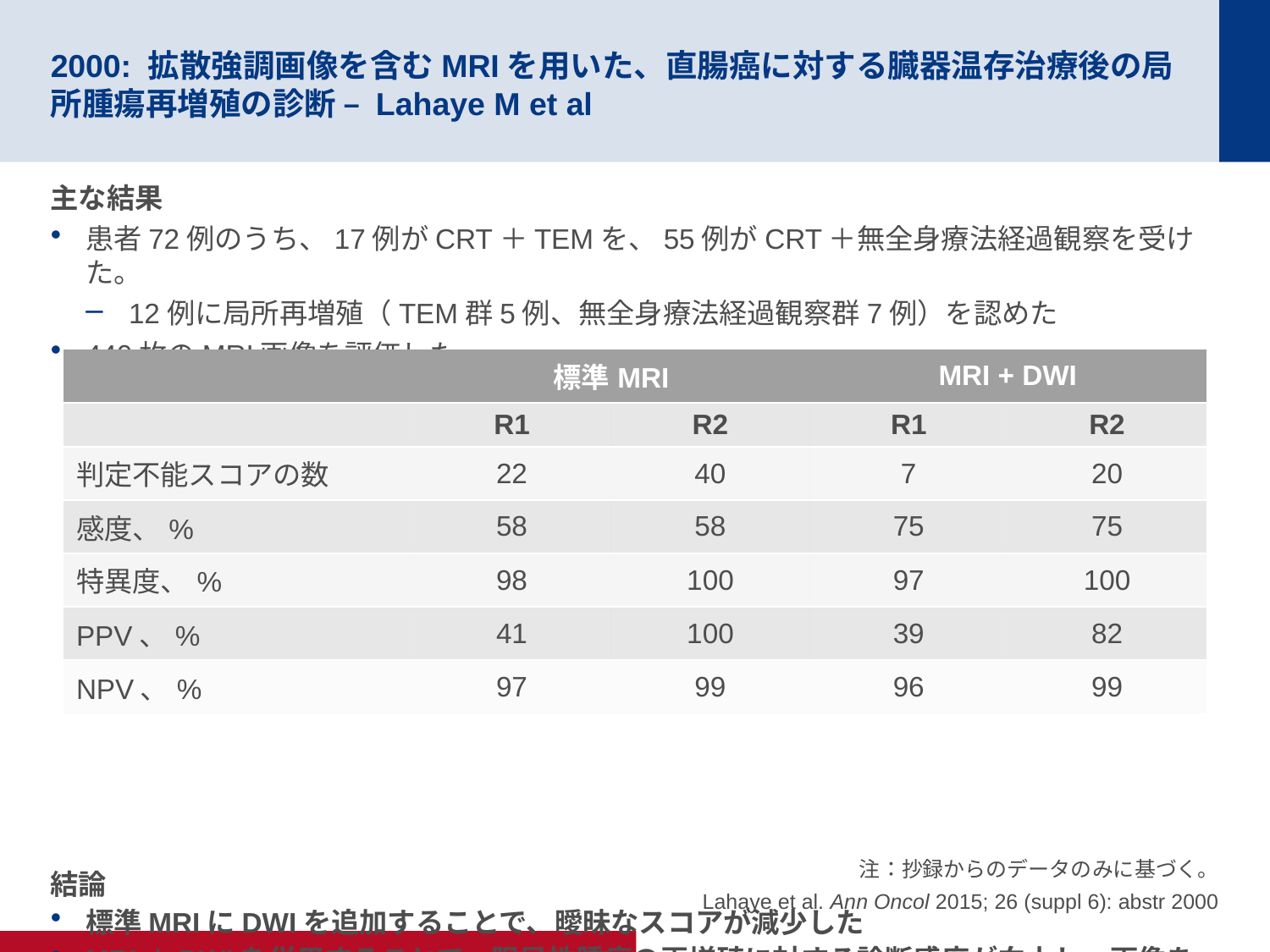

# 2000: 拡散強調画像を含むMRIを用いた、直腸癌に対する臓器温存治療後の局所腫瘍再増殖の診断 – Lahaye M et al
主な結果
患者72例のうち、17例がCRT＋TEMを、55例がCRT＋無全身療法経過観察を受けた。
12例に局所再増殖（TEM群5例、無全身療法経過観察群7例）を認めた
440枚のMRI画像を評価した

結論
標準MRIにDWIを追加することで、曖昧なスコアが減少した
MRI＋DWIを併用することで、限局性腫瘍の再増殖に対する診断感度が向上し、画像を用いた確定診断が可能となる機会が増える

|  | 標準MRI |  | MRI + DWI |  |
| --- | --- | --- | --- | --- |
|  | R1 | R2 | R1 | R2 |
| 判定不能スコアの数 | 22 | 40 | 7 | 20 |
| 感度、% | 58 | 58 | 75 | 75 |
| 特異度、% | 98 | 100 | 97 | 100 |
| PPV、% | 41 | 100 | 39 | 82 |
| NPV、% | 97 | 99 | 96 | 99 |
注：抄録からのデータのみに基づく。
Lahaye et al. Ann Oncol 2015; 26 (suppl 6): abstr 2000